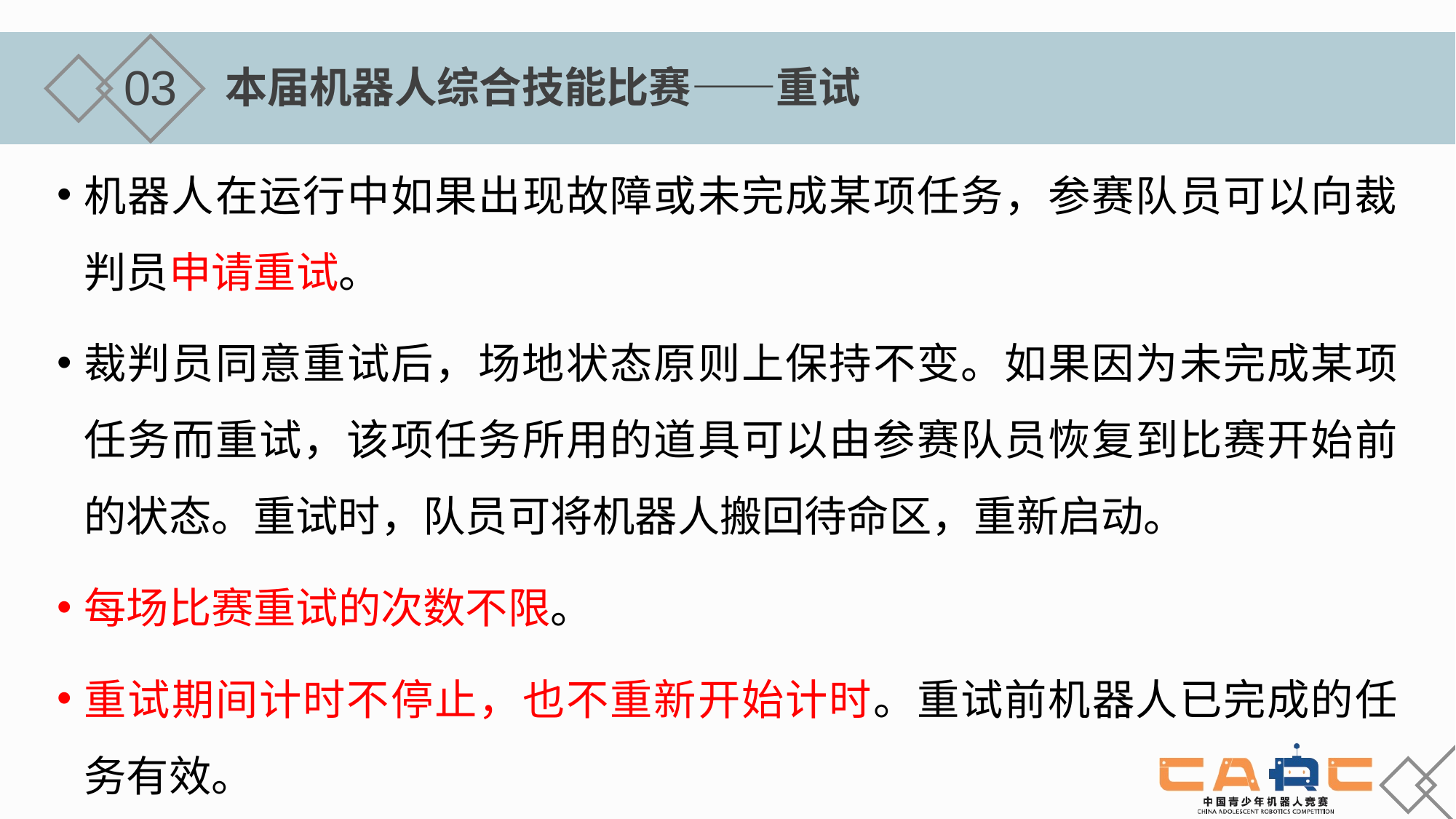

03
本届机器人综合技能比赛——重试

机器人在运行中如果出现故障或未完成某项任务，参赛队员可以向裁判员申请重试。
裁判员同意重试后，场地状态原则上保持不变。如果因为未完成某项任务而重试，该项任务所用的道具可以由参赛队员恢复到比赛开始前的状态。重试时，队员可将机器人搬回待命区，重新启动。
每场比赛重试的次数不限。
重试期间计时不停止，也不重新开始计时。重试前机器人已完成的任务有效。